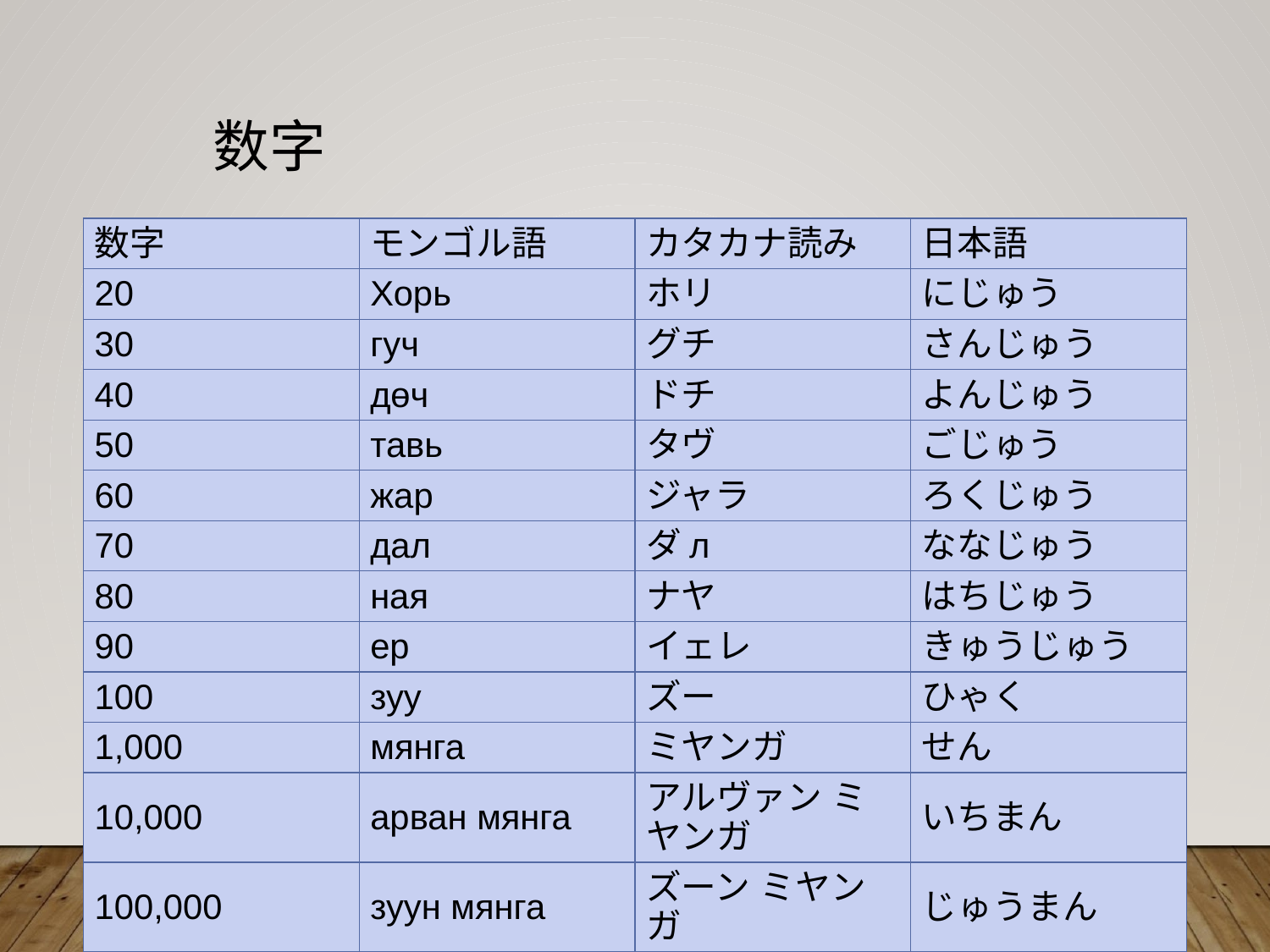

# 数字
| 数字 | モンゴル語 | カタカナ読み | 日本語 |
| --- | --- | --- | --- |
| 20 | Хорь | ホリ | にじゅう |
| 30 | гуч | グチ | さんじゅう |
| 40 | дөч | ドチ | よんじゅう |
| 50 | тавь | タヴ | ごじゅう |
| 60 | жар | ジャラ | ろくじゅう |
| 70 | дал | ダл | ななじゅう |
| 80 | ная | ナヤ | はちじゅう |
| 90 | ер | イェレ | きゅうじゅう |
| 100 | зуу | ズー | ひゃく |
| 1,000 | мянга | ミヤンガ | せん |
| 10,000 | арван мянга | アルヴァン ミヤンガ | いちまん |
| 100,000 | зуун мянга | ズーン ミヤンガ | じゅうまん |